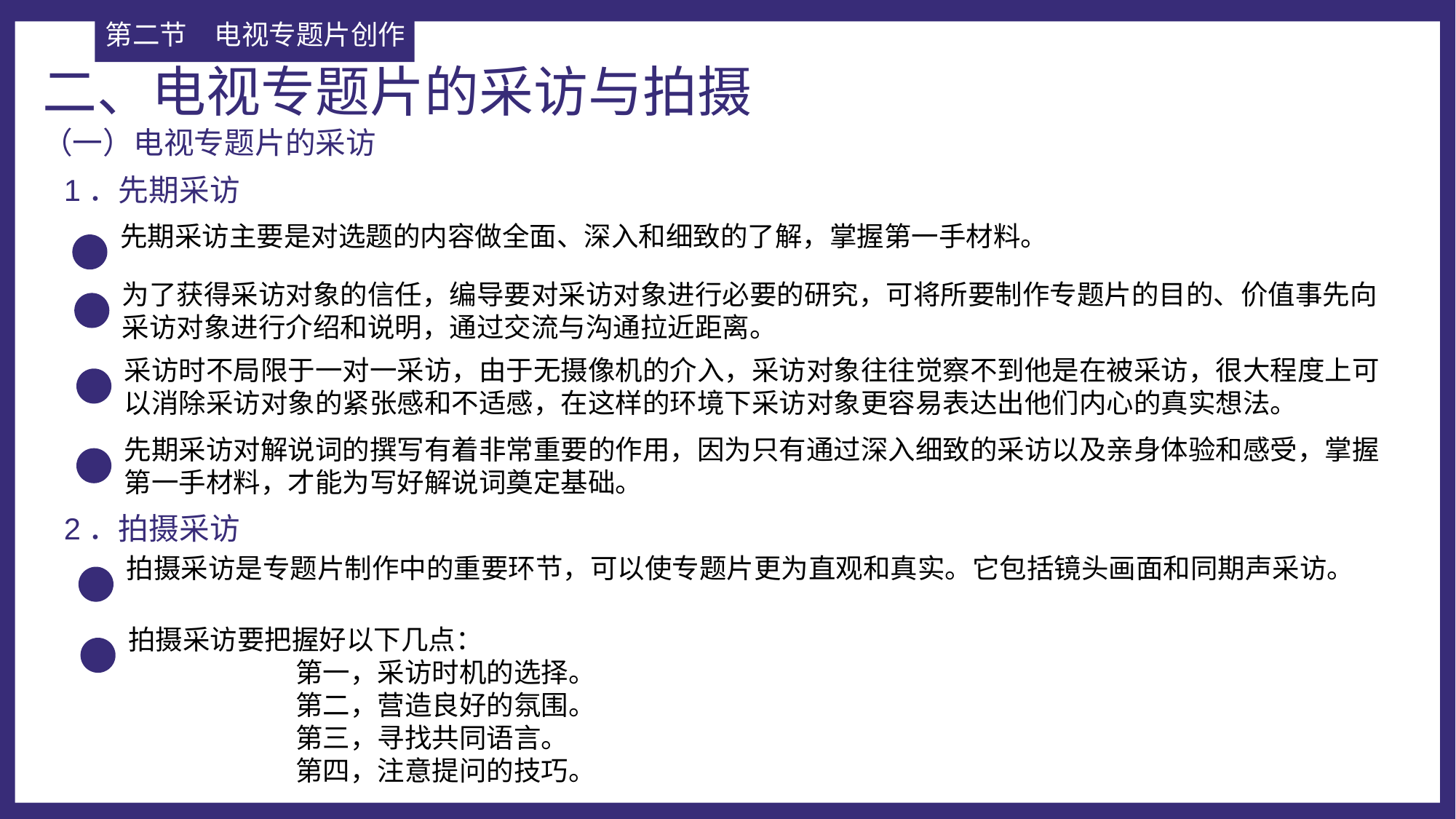

第二节	电视专题片创作
二、电视专题片的采访与拍摄
（一）电视专题片的采访
1．先期采访
先期采访主要是对选题的内容做全面、深入和细致的了解，掌握第一手材料。

为了获得采访对象的信任，编导要对采访对象进行必要的研究，可将所要制作专题片的目的、价值事先向采访对象进行介绍和说明，通过交流与沟通拉近距离。

采访时不局限于一对一采访，由于无摄像机的介入，采访对象往往觉察不到他是在被采访，很大程度上可以消除采访对象的紧张感和不适感，在这样的环境下采访对象更容易表达出他们内心的真实想法。

先期采访对解说词的撰写有着非常重要的作用，因为只有通过深入细致的采访以及亲身体验和感受，掌握第一手材料，才能为写好解说词奠定基础。

2．拍摄采访
拍摄采访是专题片制作中的重要环节，可以使专题片更为直观和真实。它包括镜头画面和同期声采访。

拍摄采访要把握好以下几点：
                          第一，采访时机的选择。
                          第二，营造良好的氛围。
                          第三，寻找共同语言。
                          第四，注意提问的技巧。